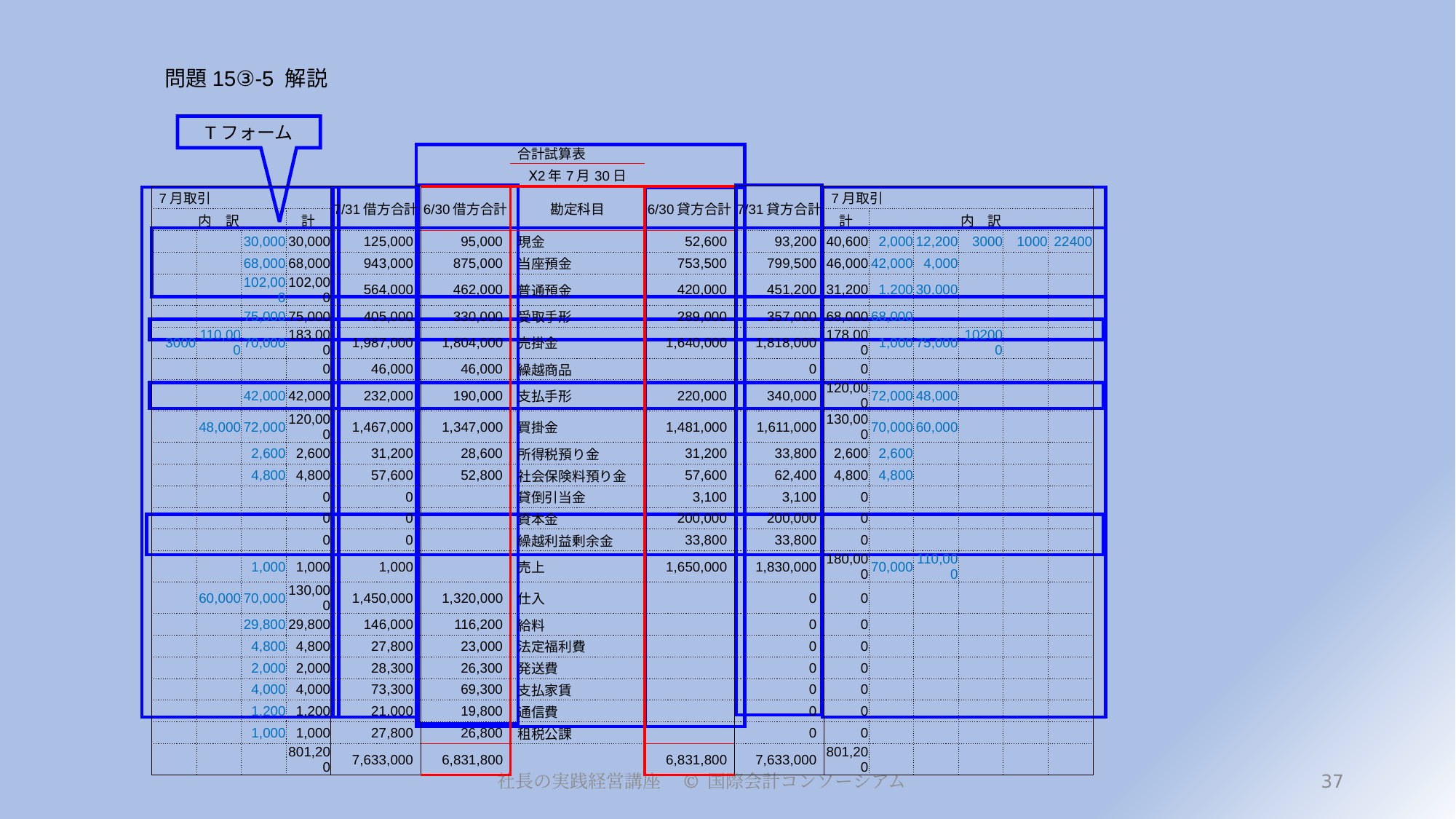

# 問題15③-5 解説
Tフォーム
|  |  |  |  |  |  |  |  | 合計試算表 |  |  |  |  |  |  |  |  |  |  |
| --- | --- | --- | --- | --- | --- | --- | --- | --- | --- | --- | --- | --- | --- | --- | --- | --- | --- | --- |
|  |  |  |  |  |  |  |  | Ⅹ2年7月30日 |  |  |  |  |  |  |  |  |  |  |
| 7月取引 |  |  |  | 7/31借方合計 |  | 6/30借方合計 |  | 勘定科目 | 6/30貸方合計 |  | 7/31貸方合計 |  | 7月取引 |  |  |  |  |  |
| 内　訳 |  |  | 計 |  |  |  |  |  |  |  |  |  | 計 | 内　訳 |  |  |  |  |
|  |  | 30,000 | 30,000 | 125,000 |  | 95,000 |  | 現金 | 52,600 |  | 93,200 |  | 40,600 | 2,000 | 12,200 | 3000 | 1000 | 22400 |
|  |  | 68,000 | 68,000 | 943,000 |  | 875,000 |  | 当座預金 | 753,500 |  | 799,500 |  | 46,000 | 42,000 | 4,000 |  |  |  |
|  |  | 102,000 | 102,000 | 564,000 |  | 462,000 |  | 普通預金 | 420,000 |  | 451,200 |  | 31,200 | 1,200 | 30,000 |  |  |  |
|  |  | 75,000 | 75,000 | 405,000 |  | 330,000 |  | 受取手形 | 289,000 |  | 357,000 |  | 68,000 | 68,000 |  |  |  |  |
| 3000 | 110,000 | 70,000 | 183,000 | 1,987,000 |  | 1,804,000 |  | 売掛金 | 1,640,000 |  | 1,818,000 |  | 178,000 | 1,000 | 75,000 | 102000 |  |  |
|  |  |  | 0 | 46,000 |  | 46,000 |  | 繰越商品 |  |  | 0 |  | 0 |  |  |  |  |  |
|  |  | 42,000 | 42,000 | 232,000 |  | 190,000 |  | 支払手形 | 220,000 |  | 340,000 |  | 120,000 | 72,000 | 48,000 |  |  |  |
|  | 48,000 | 72,000 | 120,000 | 1,467,000 |  | 1,347,000 |  | 買掛金 | 1,481,000 |  | 1,611,000 |  | 130,000 | 70,000 | 60,000 |  |  |  |
|  |  | 2,600 | 2,600 | 31,200 |  | 28,600 |  | 所得税預り金 | 31,200 |  | 33,800 |  | 2,600 | 2,600 |  |  |  |  |
|  |  | 4,800 | 4,800 | 57,600 |  | 52,800 |  | 社会保険料預り金 | 57,600 |  | 62,400 |  | 4,800 | 4,800 |  |  |  |  |
|  |  |  | 0 | 0 |  |  |  | 貸倒引当金 | 3,100 |  | 3,100 |  | 0 |  |  |  |  |  |
|  |  |  | 0 | 0 |  |  |  | 資本金 | 200,000 |  | 200,000 |  | 0 |  |  |  |  |  |
|  |  |  | 0 | 0 |  |  |  | 繰越利益剰余金 | 33,800 |  | 33,800 |  | 0 |  |  |  |  |  |
|  |  | 1,000 | 1,000 | 1,000 |  |  |  | 売上 | 1,650,000 |  | 1,830,000 |  | 180,000 | 70,000 | 110,000 |  |  |  |
|  | 60,000 | 70,000 | 130,000 | 1,450,000 |  | 1,320,000 |  | 仕入 |  |  | 0 |  | 0 |  |  |  |  |  |
|  |  | 29,800 | 29,800 | 146,000 |  | 116,200 |  | 給料 |  |  | 0 |  | 0 |  |  |  |  |  |
|  |  | 4,800 | 4,800 | 27,800 |  | 23,000 |  | 法定福利費 |  |  | 0 |  | 0 |  |  |  |  |  |
|  |  | 2,000 | 2,000 | 28,300 |  | 26,300 |  | 発送費 |  |  | 0 |  | 0 |  |  |  |  |  |
|  |  | 4,000 | 4,000 | 73,300 |  | 69,300 |  | 支払家賃 |  |  | 0 |  | 0 |  |  |  |  |  |
|  |  | 1,200 | 1,200 | 21,000 |  | 19,800 |  | 通信費 |  |  | 0 |  | 0 |  |  |  |  |  |
|  |  | 1,000 | 1,000 | 27,800 |  | 26,800 |  | 租税公課 |  |  | 0 |  | 0 |  |  |  |  |  |
|  |  |  | 801,200 | 7,633,000 |  | 6,831,800 |  |  | 6,831,800 |  | 7,633,000 |  | 801,200 |  |  |  |  |  |

37
社長の実践経営講座　© 国際会計コンソーシアム